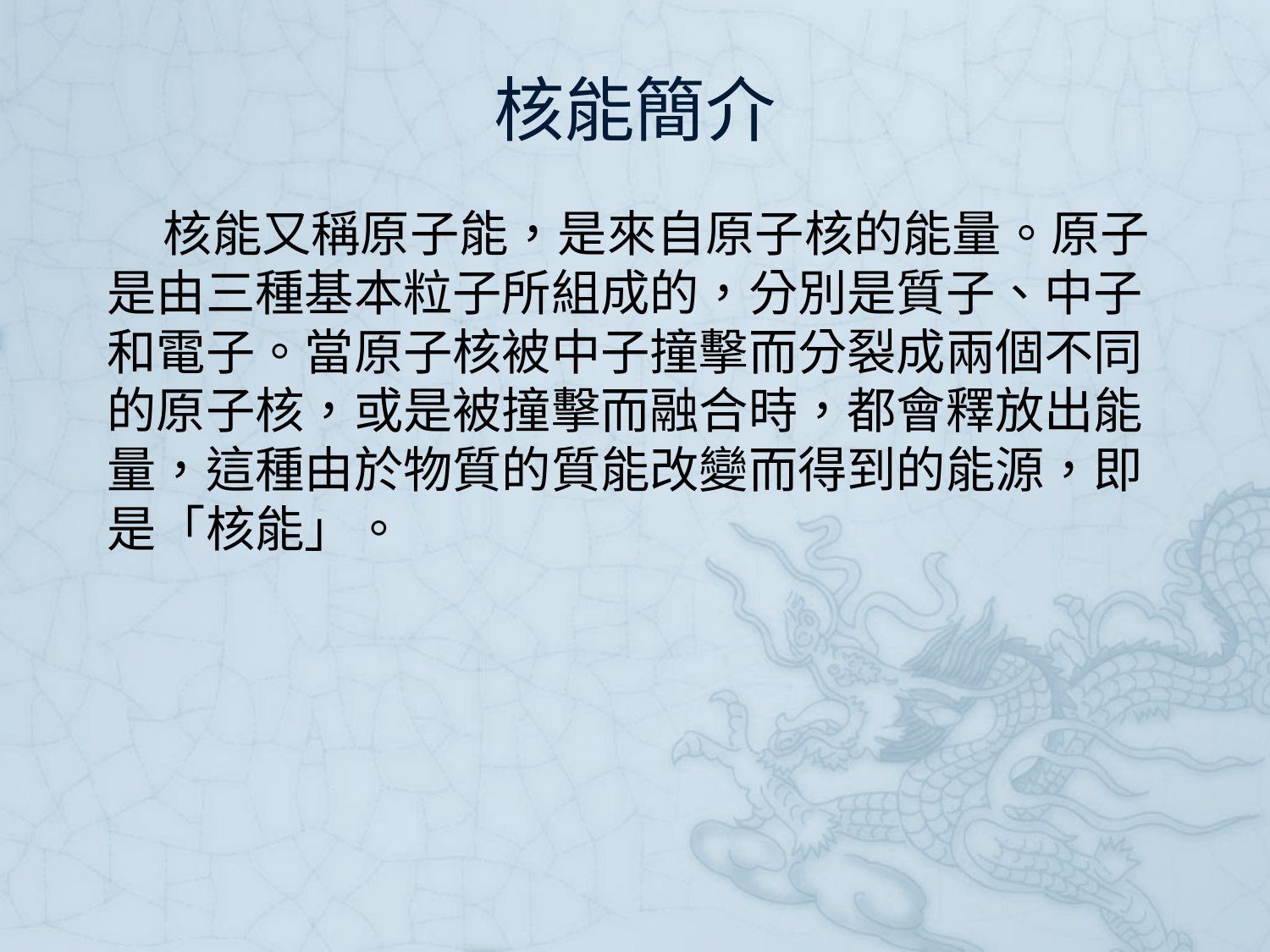

# 核能簡介
    核能又稱原子能，是來自原子核的能量。原子是由三種基本粒子所組成的，分別是質子、中子和電子。當原子核被中子撞擊而分裂成兩個不同的原子核，或是被撞擊而融合時，都會釋放出能量，這種由於物質的質能改變而得到的能源，即是「核能」。